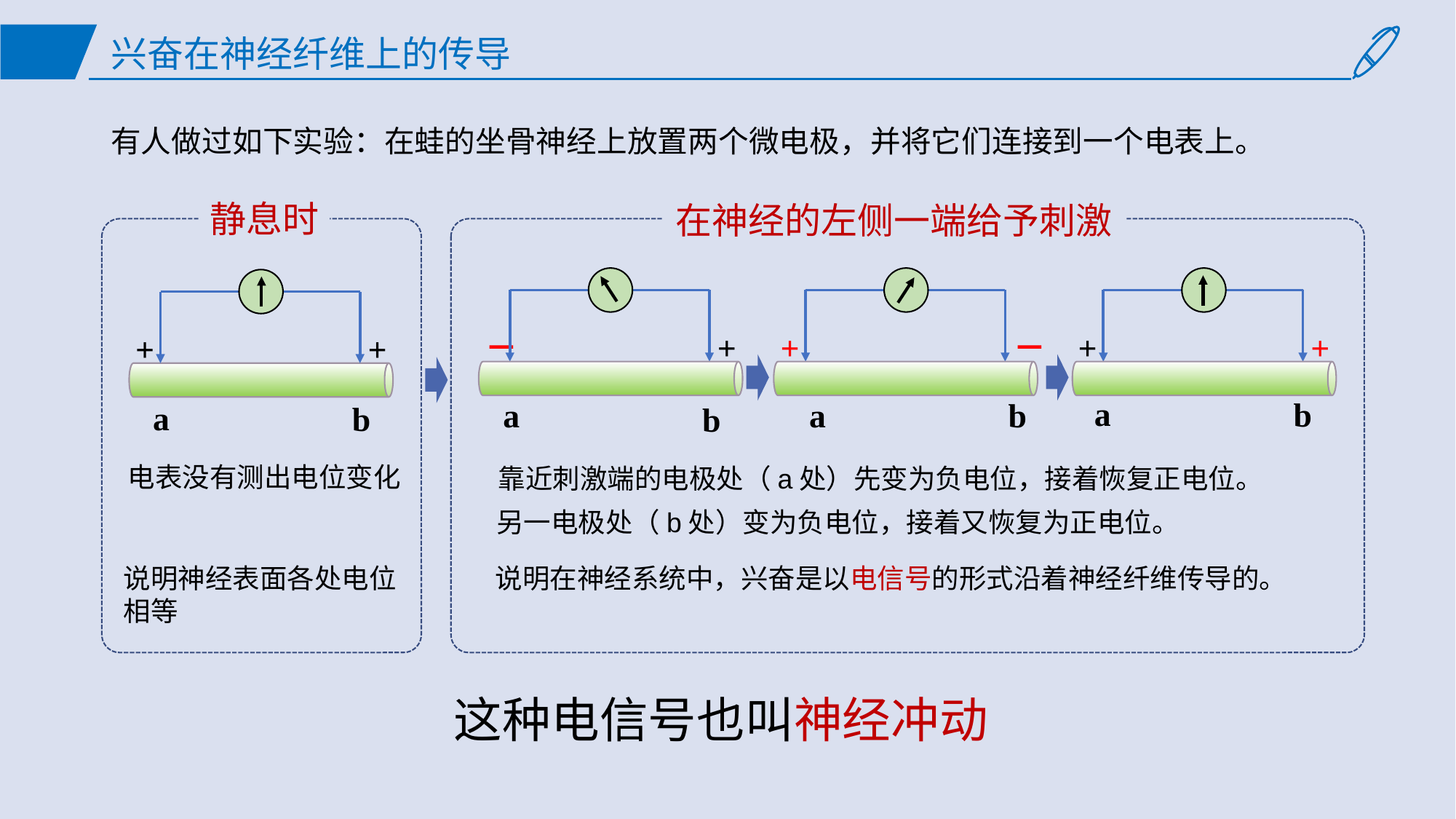

# 兴奋在神经纤维上的传导
有人做过如下实验：在蛙的坐骨神经上放置两个微电极，并将它们连接到一个电表上。
静息时

在神经的左侧一端给予刺激

a
b

+
a
b

a
b
+

+
+
a
b
－
+
+
－

电表没有测出电位变化
靠近刺激端的电极处（a处）先变为负电位，接着恢复正电位。
另一电极处（b处）变为负电位，接着又恢复为正电位。
说明神经表面各处电位相等
说明在神经系统中，兴奋是以电信号的形式沿着神经纤维传导的。
这种电信号也叫神经冲动